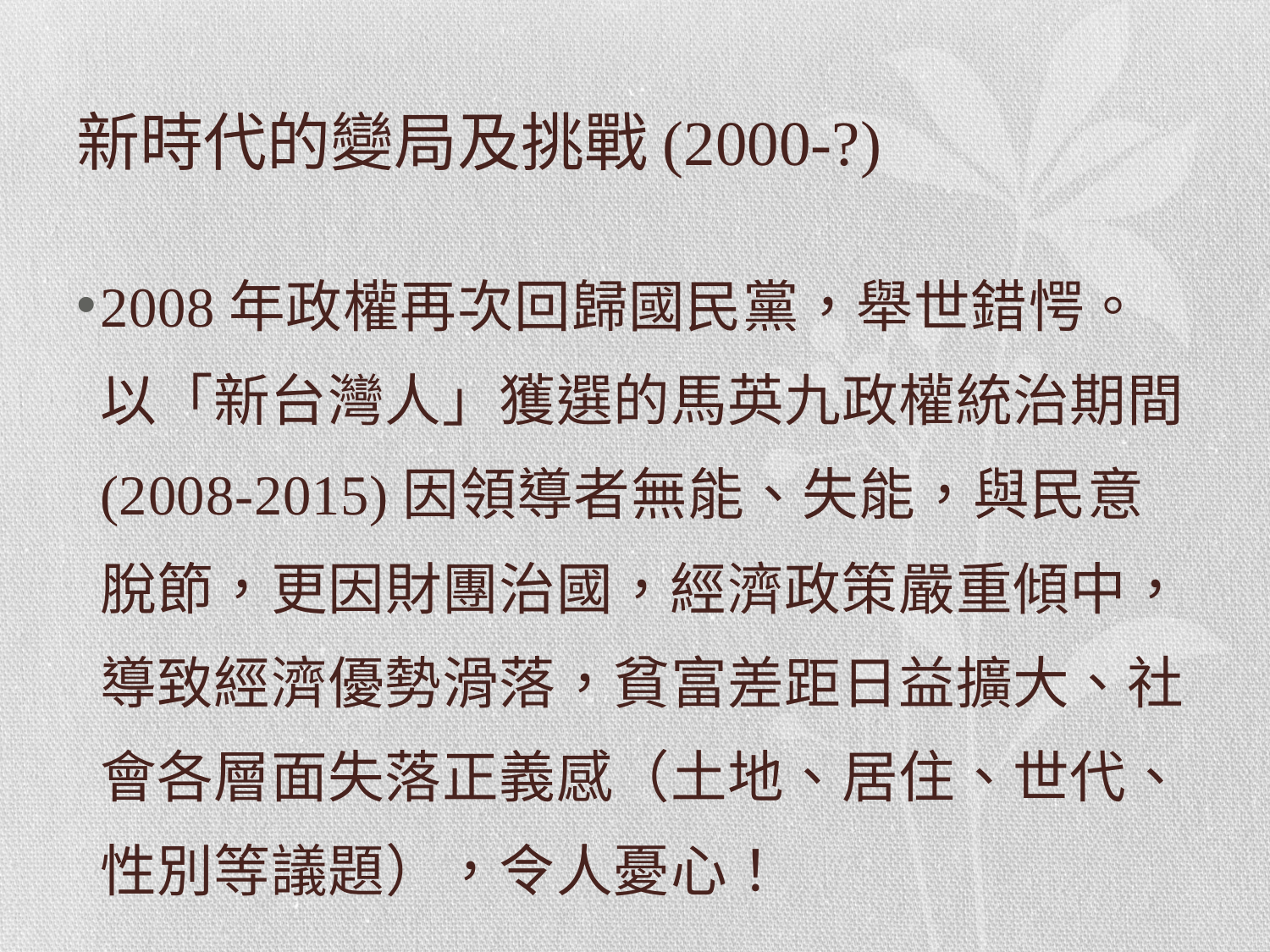

# 新時代的變局及挑戰(2000-?)
2008年政權再次回歸國民黨，舉世錯愕。以「新台灣人」獲選的馬英九政權統治期間(2008-2015)因領導者無能、失能，與民意脫節，更因財團治國，經濟政策嚴重傾中，導致經濟優勢滑落，貧富差距日益擴大、社會各層面失落正義感（土地、居住、世代、性別等議題），令人憂心！